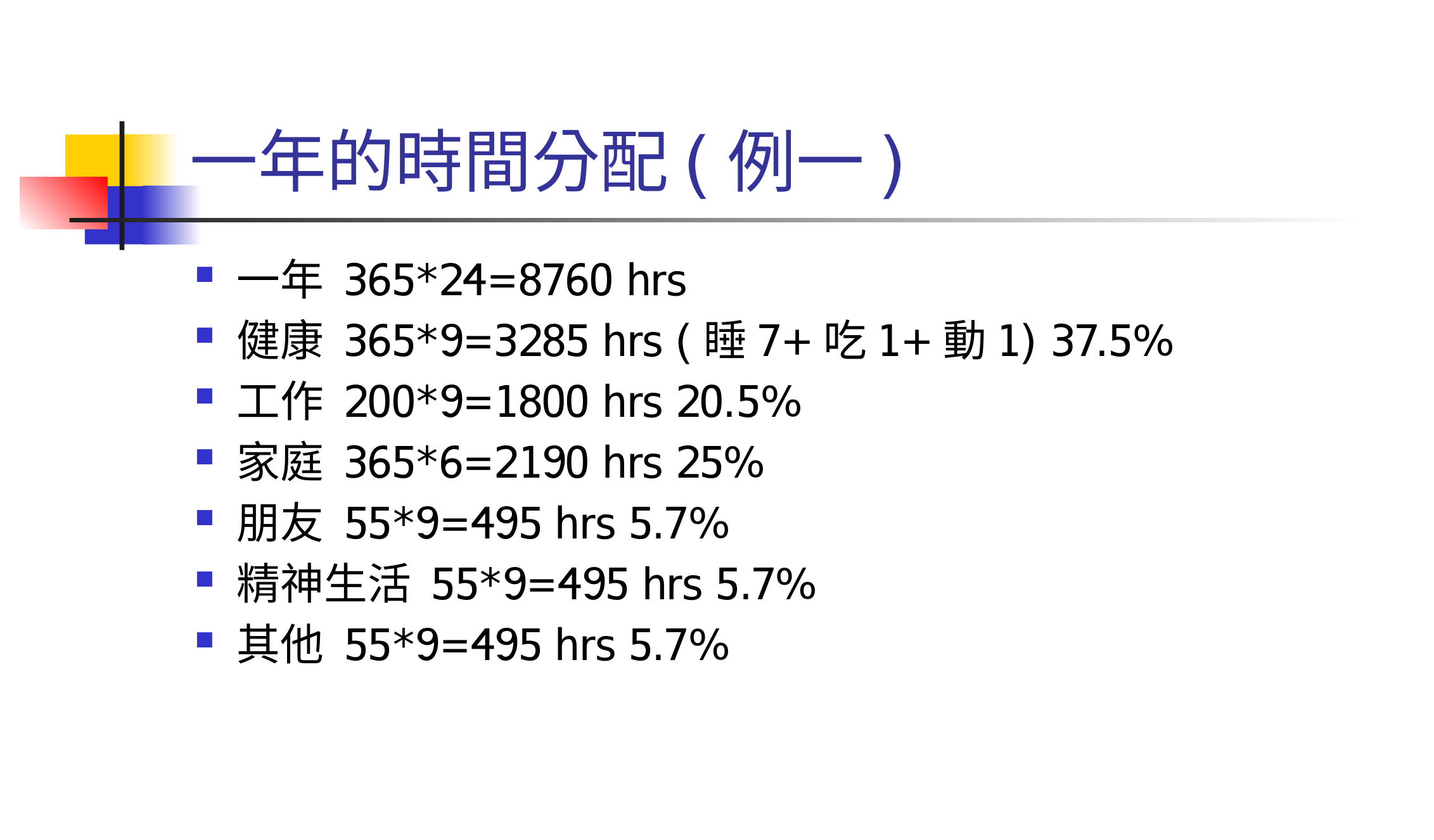

# 一年的時間分配(例一)
一年 365*24=8760 hrs
健康 365*9=3285 hrs (睡7+吃1+動1) 37.5%
工作 200*9=1800 hrs 20.5%
家庭 365*6=2190 hrs 25%
朋友 55*9=495 hrs 5.7%
精神生活 55*9=495 hrs 5.7%
其他 55*9=495 hrs 5.7%